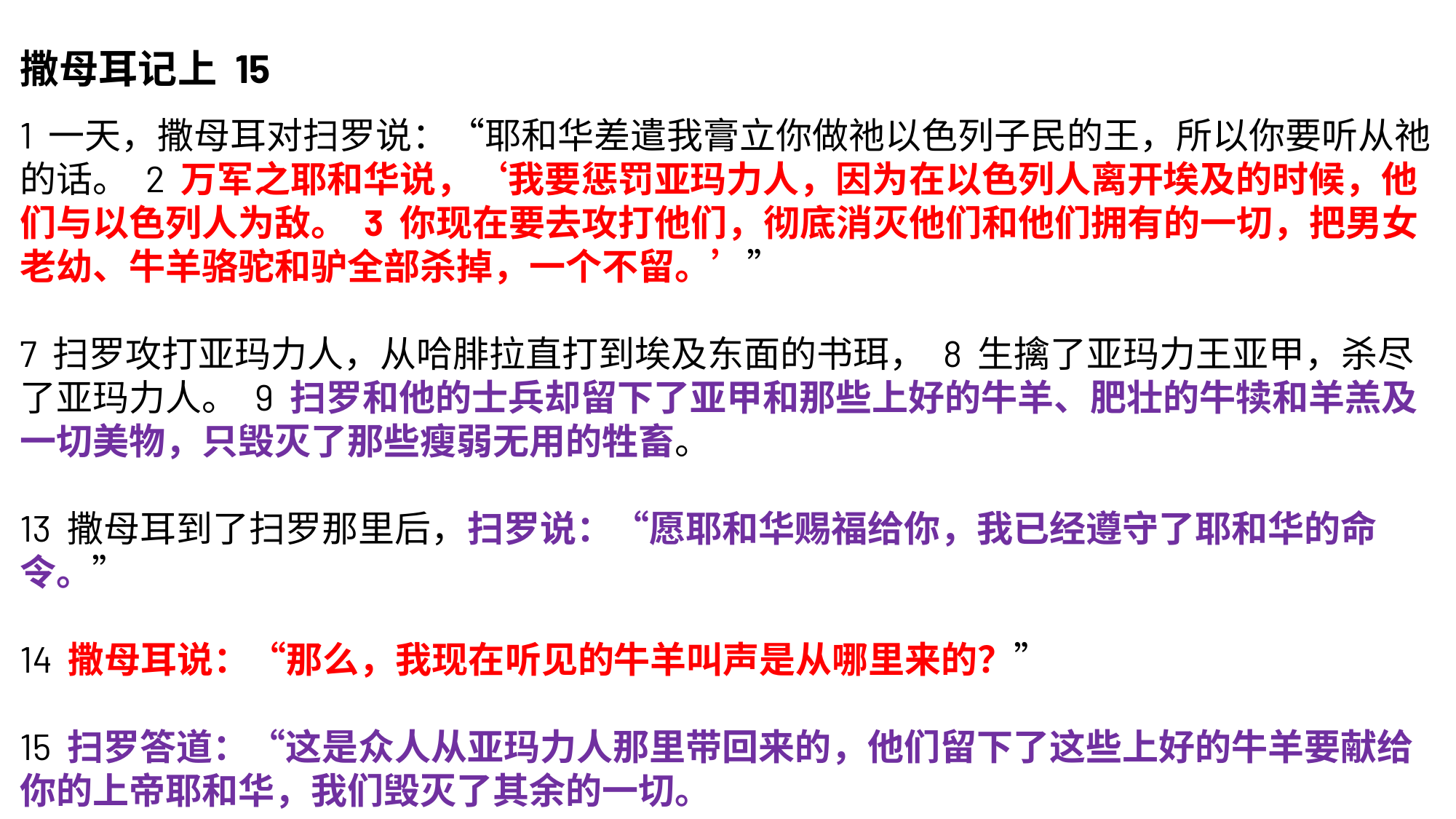

撒母耳记上 15

1 一天，撒母耳对扫罗说：“耶和华差遣我膏立你做祂以色列子民的王，所以你要听从祂的话。 2 万军之耶和华说，‘我要惩罚亚玛力人，因为在以色列人离开埃及的时候，他们与以色列人为敌。 3 你现在要去攻打他们，彻底消灭他们和他们拥有的一切，把男女老幼、牛羊骆驼和驴全部杀掉，一个不留。’”

7 扫罗攻打亚玛力人，从哈腓拉直打到埃及东面的书珥， 8 生擒了亚玛力王亚甲，杀尽了亚玛力人。 9 扫罗和他的士兵却留下了亚甲和那些上好的牛羊、肥壮的牛犊和羊羔及一切美物，只毁灭了那些瘦弱无用的牲畜。

13 撒母耳到了扫罗那里后，扫罗说：“愿耶和华赐福给你，我已经遵守了耶和华的命令。”

14 撒母耳说：“那么，我现在听见的牛羊叫声是从哪里来的？”

15 扫罗答道：“这是众人从亚玛力人那里带回来的，他们留下了这些上好的牛羊要献给你的上帝耶和华，我们毁灭了其余的一切。